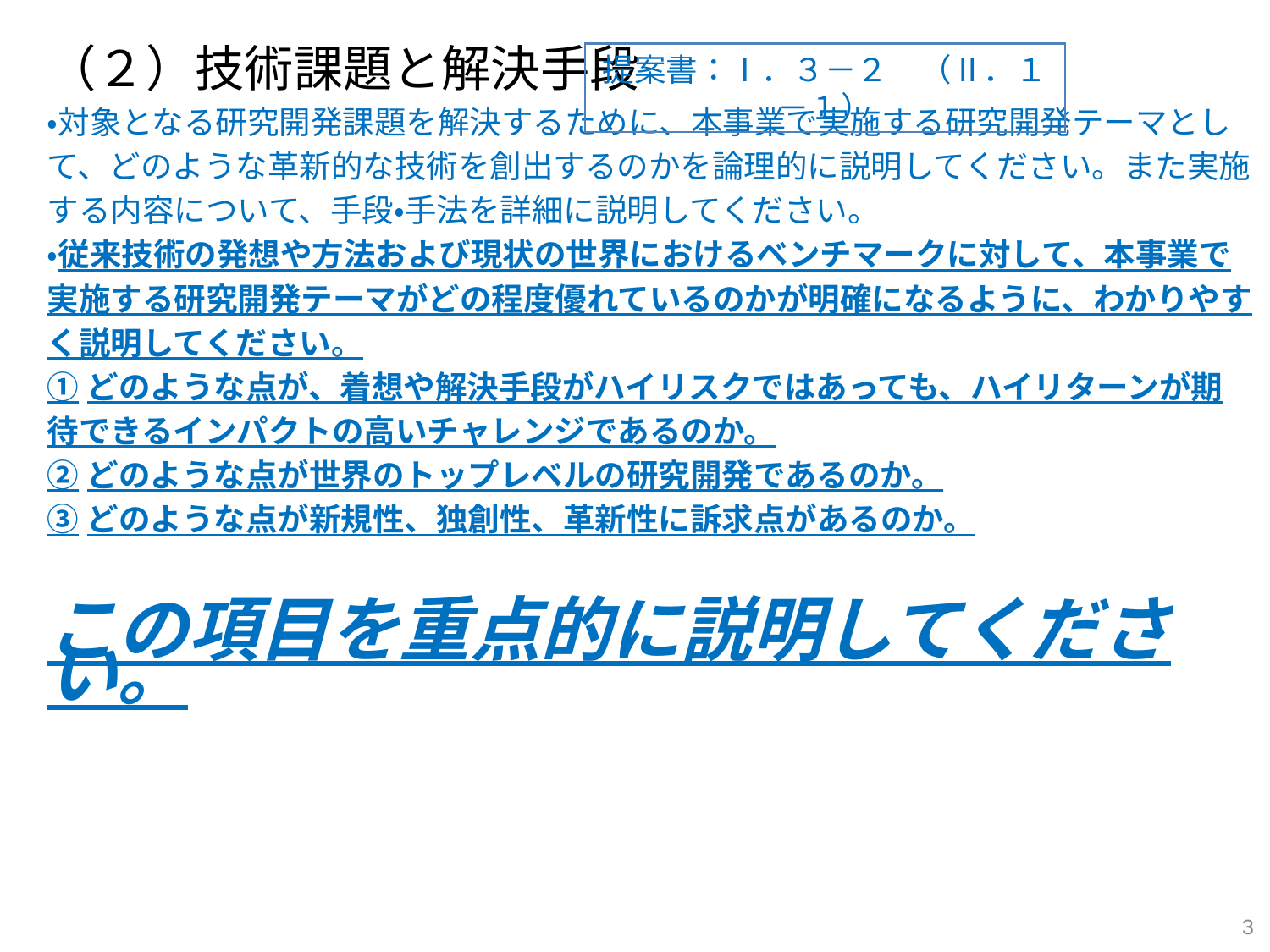

提案書：Ⅰ．３－２　（Ⅱ．１－１）
（２）技術課題と解決手段
・対象となる研究開発課題を解決するために、本事業で実施する研究開発テーマとして、どのような革新的な技術を創出するのかを論理的に説明してください。また実施する内容について、手段・手法を詳細に説明してください。
・従来技術の発想や方法および現状の世界におけるベンチマークに対して、本事業で実施する研究開発テーマがどの程度優れているのかが明確になるように、わかりやすく説明してください。
①どのような点が、着想や解決手段がハイリスクではあっても、ハイリターンが期待できるインパクトの高いチャレンジであるのか。
②どのような点が世界のトップレベルの研究開発であるのか。
③どのような点が新規性、独創性、革新性に訴求点があるのか。

この項目を重点的に説明してください。
3